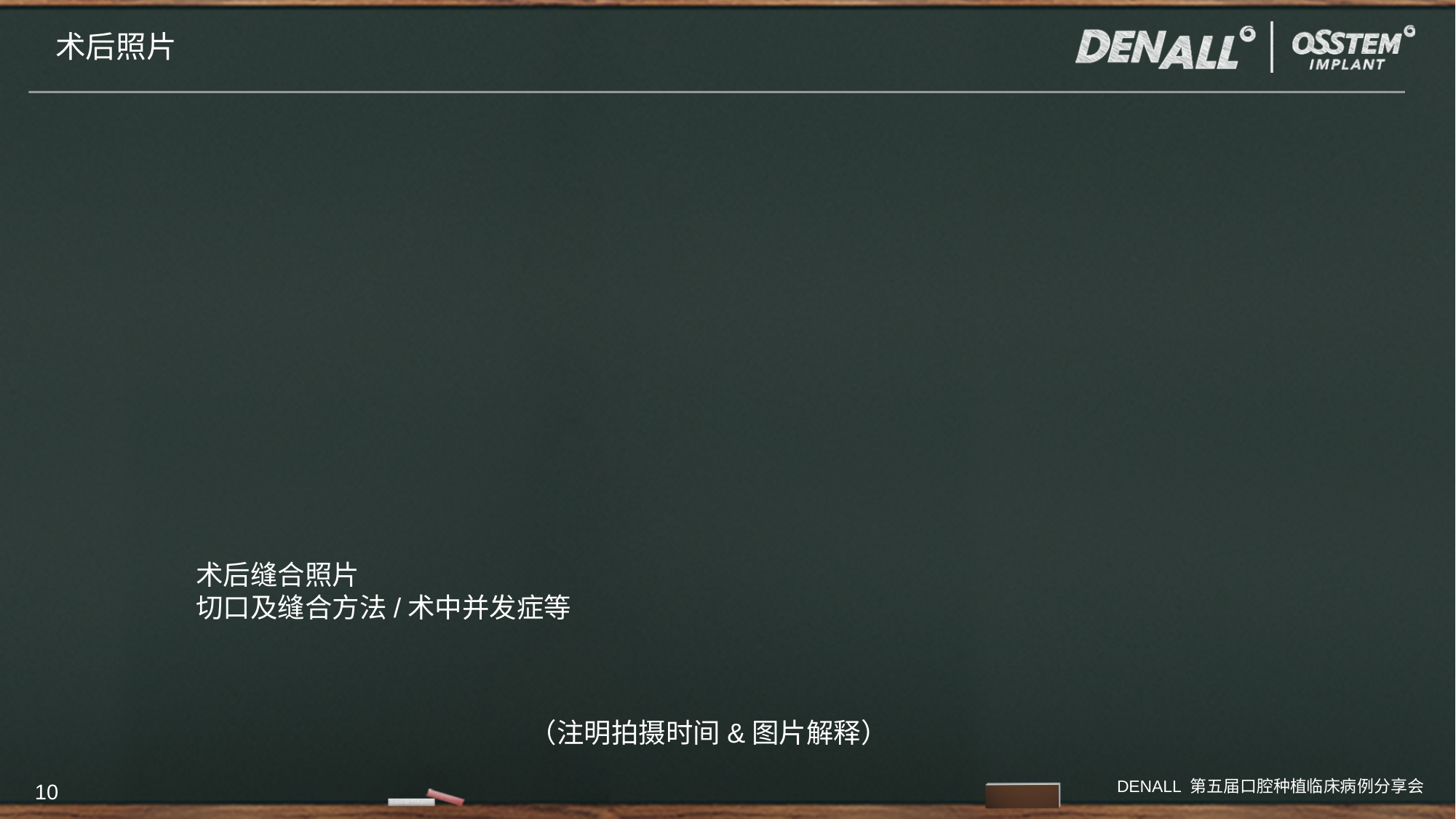

术后照片

术后缝合照片
切口及缝合方法/术中并发症等
（注明拍摄时间&图片解释）
10